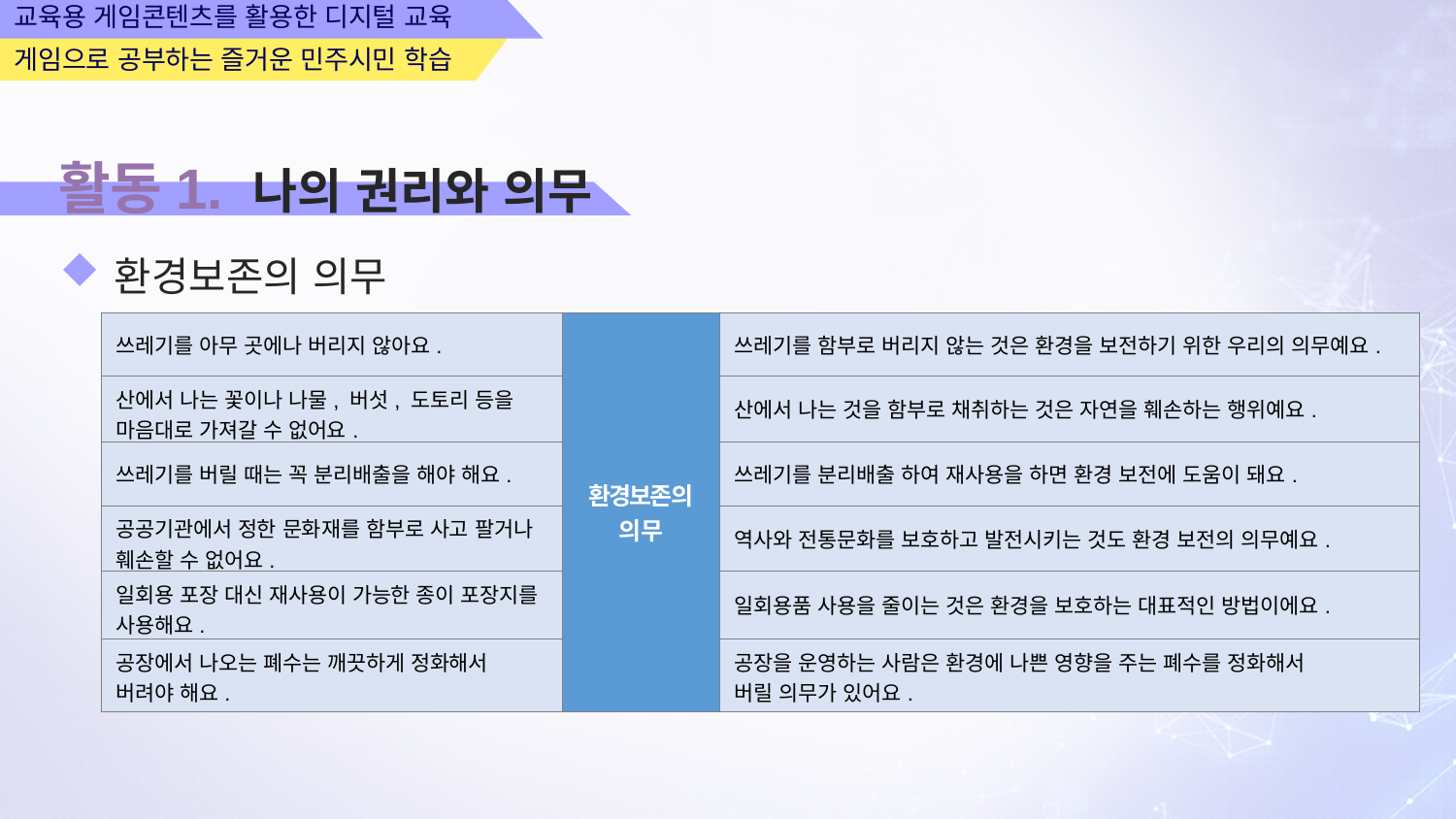

교육용 게임콘텐츠를 활용한 디지털 교육
게임으로 공부하는 즐거운 민주시민 학습

활동1. 나의 권리와 의무

환경보존의 의무
| 쓰레기를 아무 곳에나 버리지 않아요. | 환경보존의 의무 | 쓰레기를 함부로 버리지 않는 것은 환경을 보전하기 위한 우리의 의무예요. |
| --- | --- | --- |
| 산에서 나는 꽃이나 나물, 버섯, 도토리 등을 마음대로 가져갈 수 없어요. |  | 산에서 나는 것을 함부로 채취하는 것은 자연을 훼손하는 행위예요. |
| 쓰레기를 버릴 때는 꼭 분리배출을 해야 해요. |  | 쓰레기를 분리배출 하여 재사용을 하면 환경 보전에 도움이 돼요. |
| 공공기관에서 정한 문화재를 함부로 사고 팔거나 훼손할 수 없어요. |  | 역사와 전통문화를 보호하고 발전시키는 것도 환경 보전의 의무예요. |
| 일회용 포장 대신 재사용이 가능한 종이 포장지를 사용해요. |  | 일회용품 사용을 줄이는 것은 환경을 보호하는 대표적인 방법이에요. |
| 공장에서 나오는 폐수는 깨끗하게 정화해서 버려야 해요. |  | 공장을 운영하는 사람은 환경에 나쁜 영향을 주는 폐수를 정화해서 버릴 의무가 있어요. |